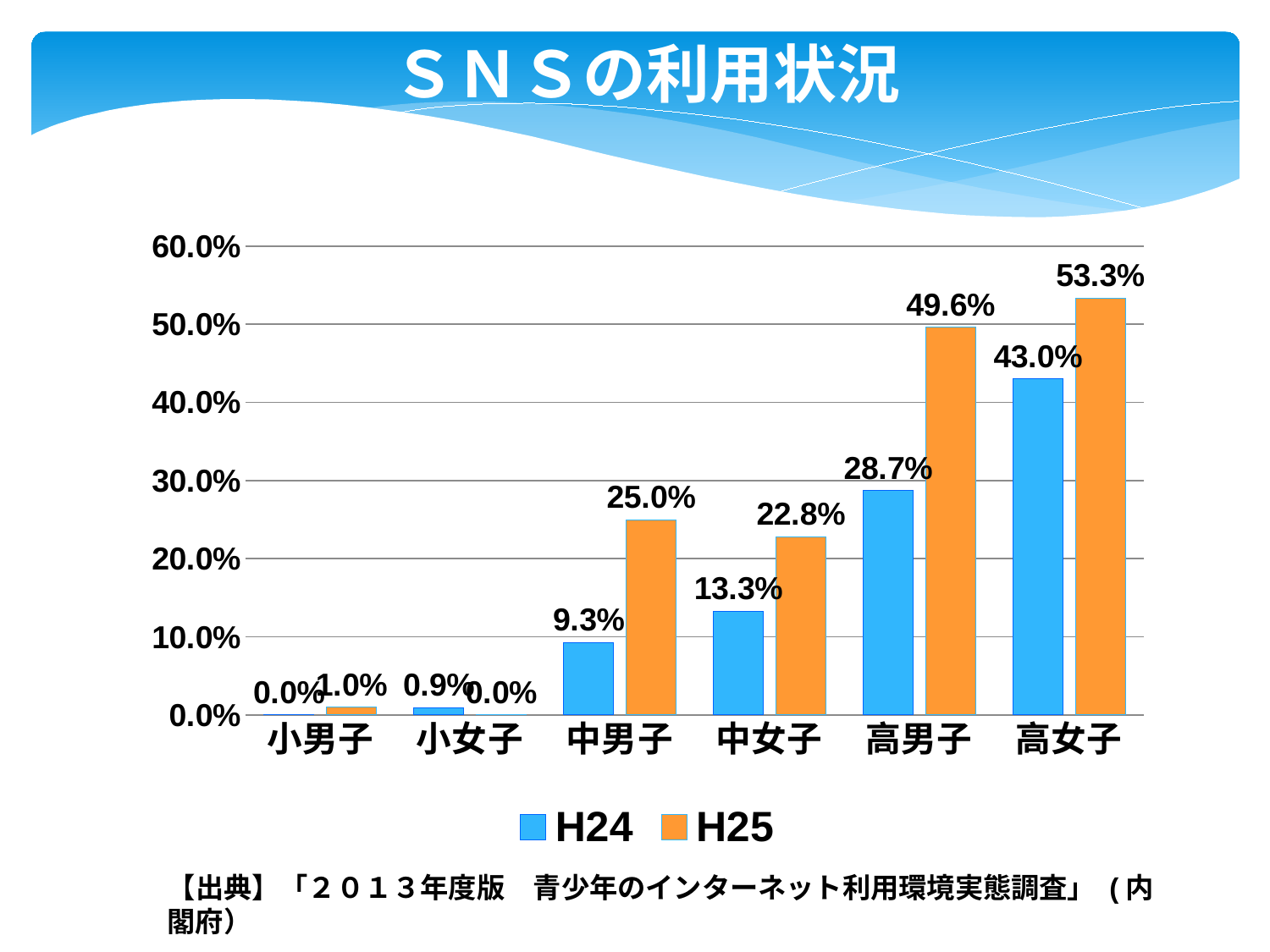

ＳＮＳの利用状況

### Chart

| Category | H24 | H25 |
|---|---|---|
| 小男子 | 0.0 | 0.01 |
| 小女子 | 0.009 | 0.0 |
| 中男子 | 0.093 | 0.25 |
| 中女子 | 0.133 | 0.228 |
| 高男子 | 0.287 | 0.496 |
| 高女子 | 0.43 | 0.533 |
【出典】「２０１３年度版　青少年のインターネット利用環境実態調査」 (内閣府）